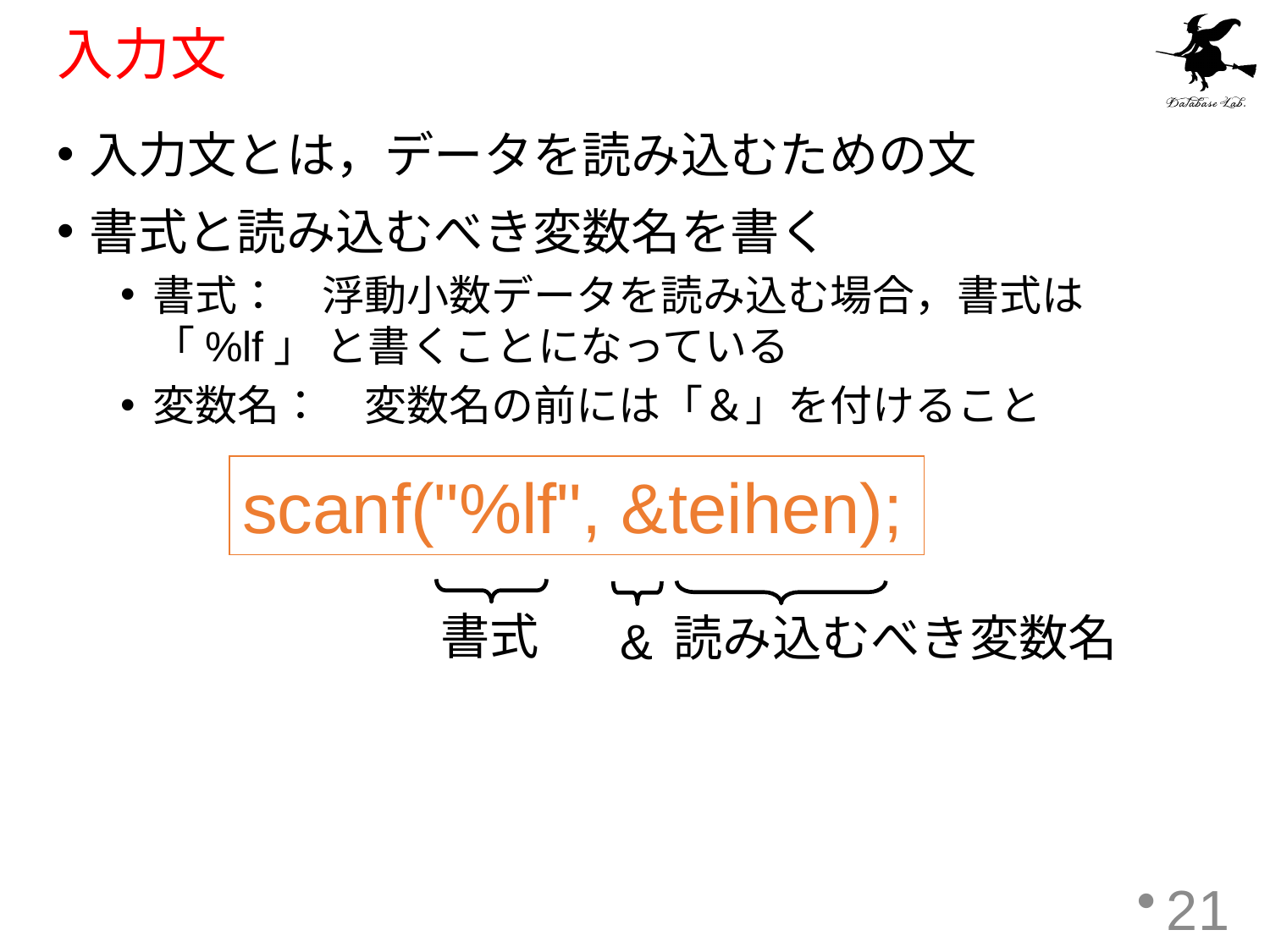

# 入力文
入力文とは，データを読み込むための文
書式と読み込むべき変数名を書く
書式：　浮動小数データを読み込む場合，書式は「%lf」 と書くことになっている
変数名：　変数名の前には「＆」を付けること
scanf("%lf", &teihen);

書式
読み込むべき変数名
&
21